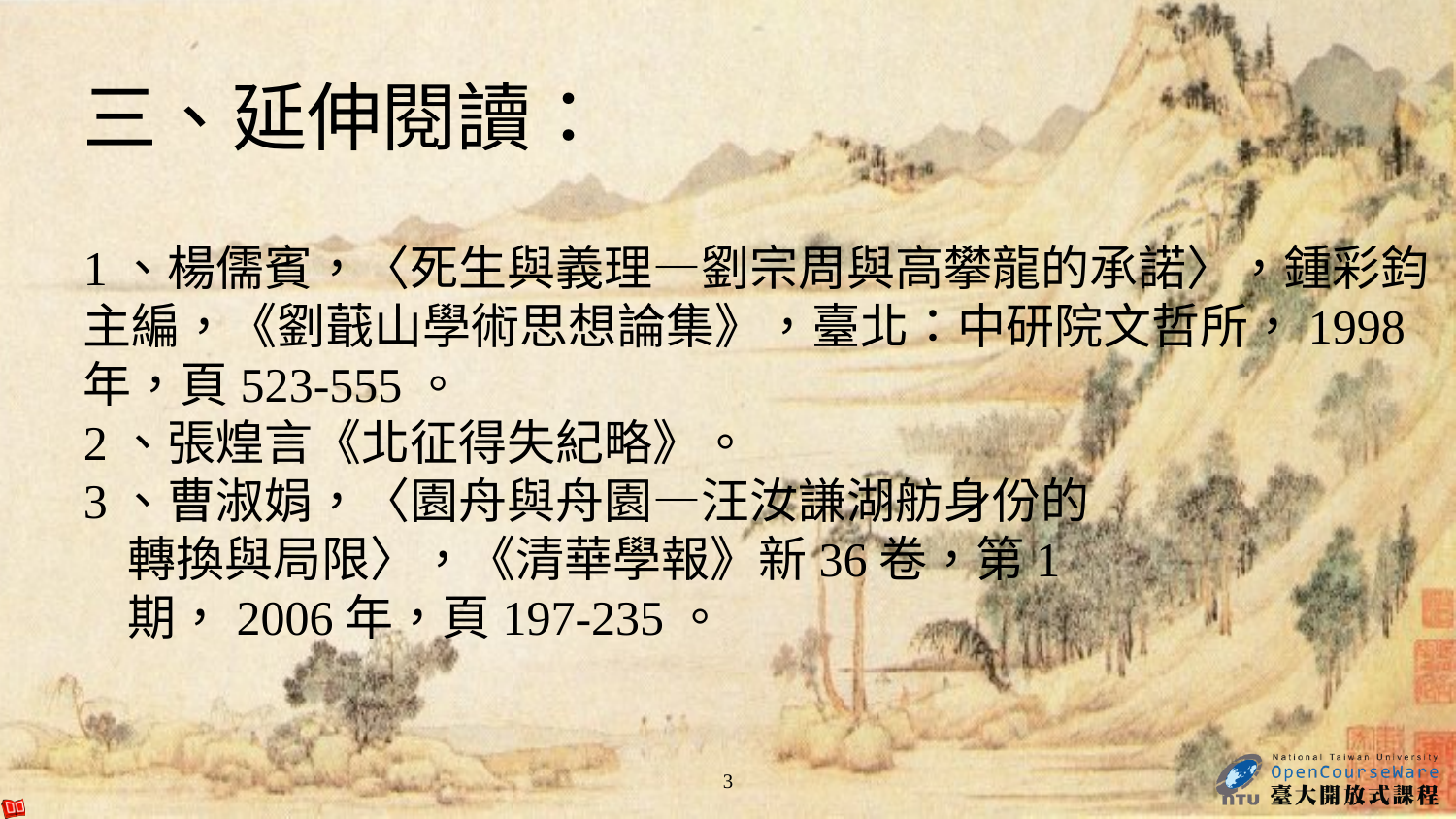

三、延伸閱讀：

1、楊儒賓，〈死生與義理—劉宗周與高攀龍的承諾〉，鍾彩鈞主編，《劉蕺山學術思想論集》，臺北：中研院文哲所，1998年，頁523-555。
2、張煌言《北征得失紀略》。
3、曹淑娟，〈園舟與舟園—汪汝謙湖舫身份的
   轉換與局限〉，《清華學報》新36卷，第1
   期，2006年，頁197-235。

3